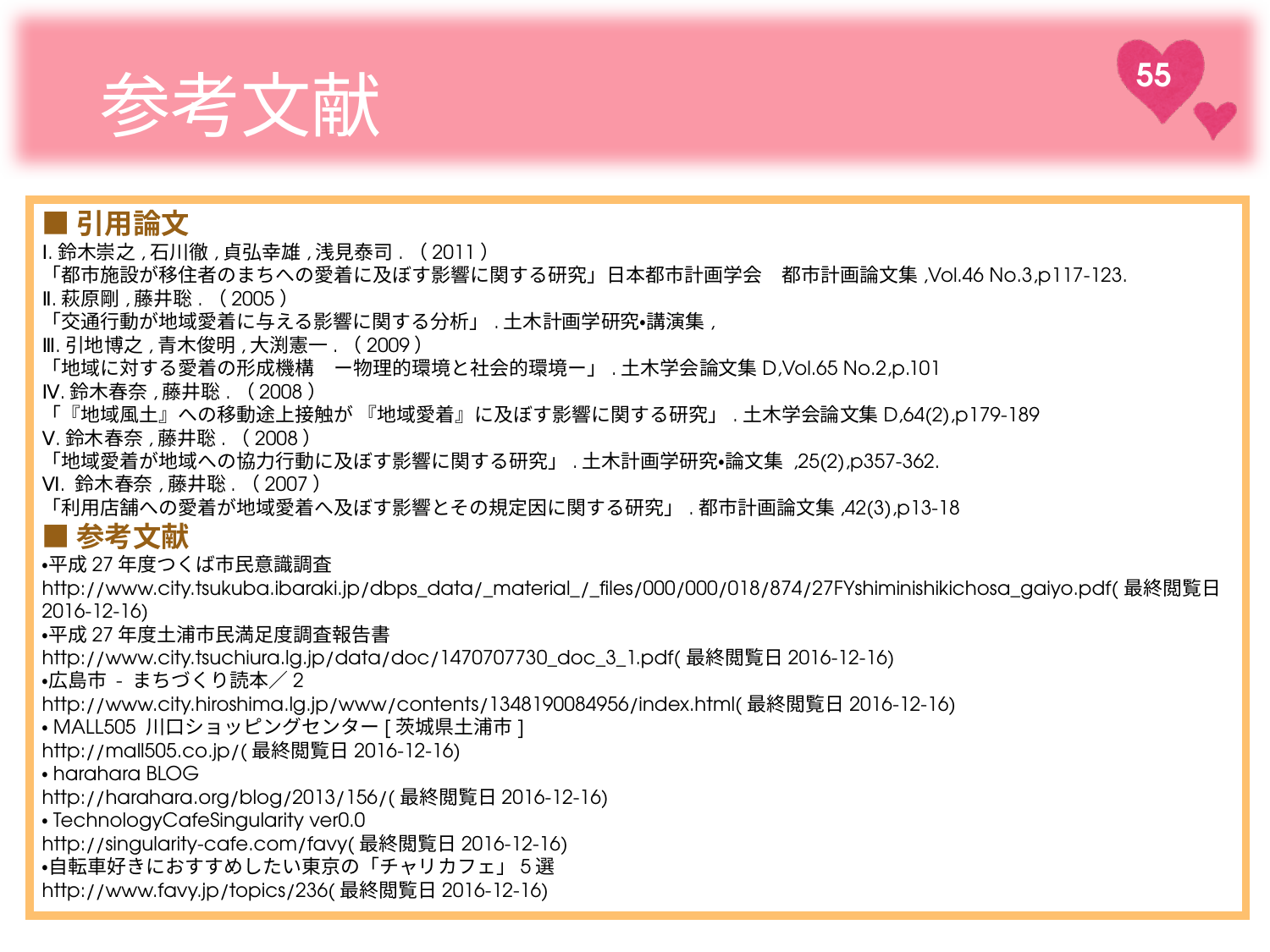

# 参考文献
■引用論文
Ⅰ.鈴木崇之,石川徹,貞弘幸雄,浅見泰司.（2011）
「都市施設が移住者のまちへの愛着に及ぼす影響に関する研究」日本都市計画学会　都市計画論文集,Vol.46 No.3,p117-123.
Ⅱ.萩原剛,藤井聡.（2005）
「交通行動が地域愛着に与える影響に関する分析」.土木計画学研究・講演集,
Ⅲ.引地博之,青木俊明,大渕憲一.（2009）
「地域に対する愛着の形成機構　ー物理的環境と社会的環境ー」.土木学会論文集D,Vol.65 No.2,p.101
Ⅳ.鈴木春奈,藤井聡.（2008）
「『地域風土』への移動途上接触が 『地域愛着』に及ぼす影響に関する研究」.土木学会論文集D,64(2),p179-189
Ⅴ.鈴木春奈,藤井聡.（2008）
「地域愛着が地域への協力行動に及ぼす影響に関する研究」.土木計画学研究・論文集 ,25(2),p357-362.
Ⅵ. 鈴木春奈,藤井聡.（2007）
「利用店舗への愛着が地域愛着へ及ぼす影響とその規定因に関する研究」.都市計画論文集,42(3),p13-18
■参考文献
・平成27年度つくば市民意識調査
http://www.city.tsukuba.ibaraki.jp/dbps_data/_material_/_files/000/000/018/874/27FYshiminishikichosa_gaiyo.pdf(最終閲覧日2016-12-16)
・平成27年度土浦市民満足度調査報告書
http://www.city.tsuchiura.lg.jp/data/doc/1470707730_doc_3_1.pdf(最終閲覧日2016-12-16)
・広島市 - まちづくり読本／2
http://www.city.hiroshima.lg.jp/www/contents/1348190084956/index.html(最終閲覧日2016-12-16)
・MALL505 川口ショッピングセンター[茨城県土浦市]
http://mall505.co.jp/(最終閲覧日2016-12-16)
・harahara BLOG
http://harahara.org/blog/2013/156/(最終閲覧日2016-12-16)
・TechnologyCafeSingularity ver0.0
http://singularity-cafe.com/favy(最終閲覧日2016-12-16)
・自転車好きにおすすめしたい東京の「チャリカフェ」5選
http://www.favy.jp/topics/236(最終閲覧日2016-12-16)